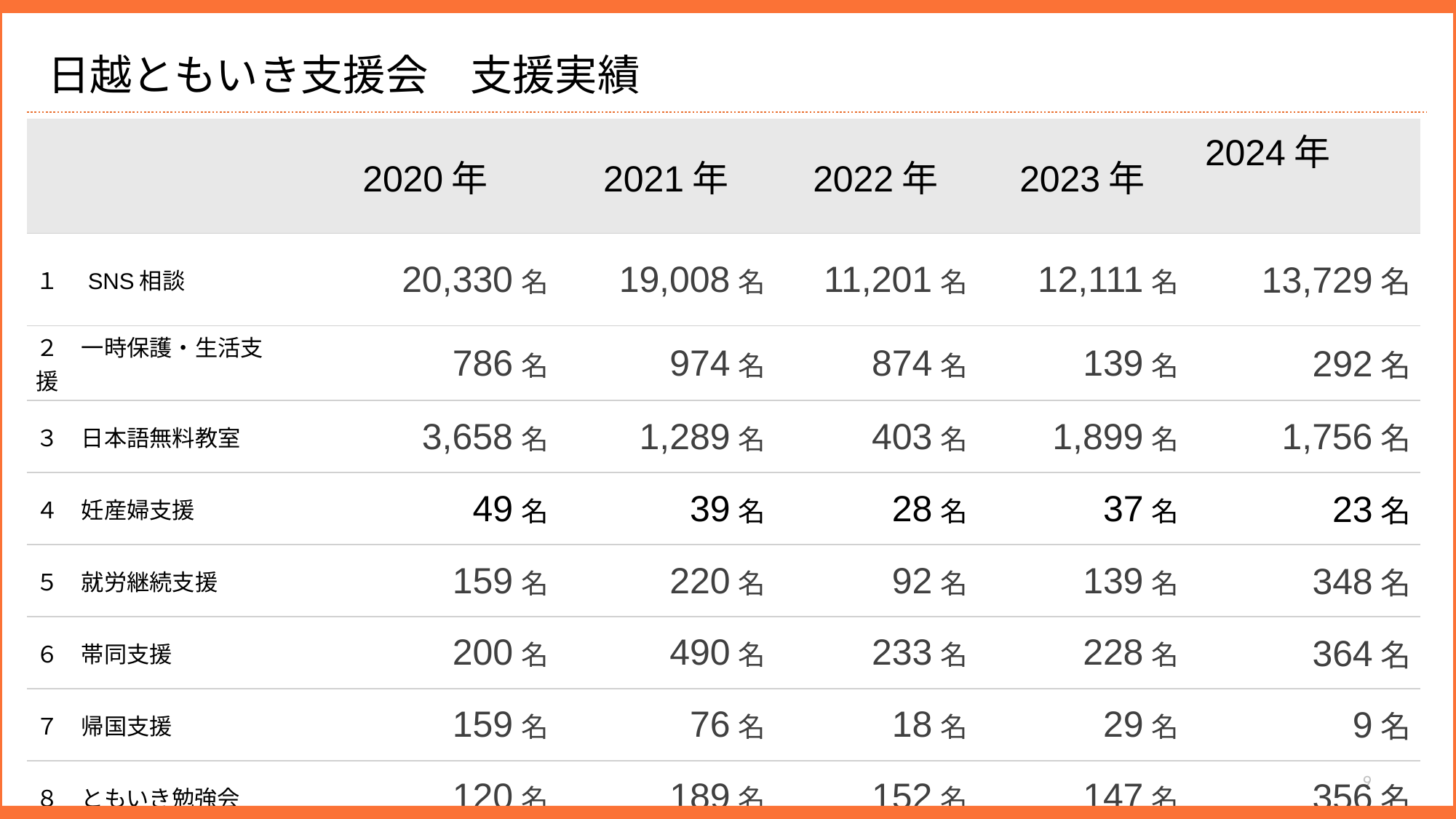

日越ともいき支援会　支援実績
|  | 2020年 | 2021年 | 2022年 | 2023年 | 2024年 |
| --- | --- | --- | --- | --- | --- |
| １　SNS相談 | 20,330名 | 19,008名 | 11,201名 | 12,111名 | 13,729名 |
| ２　一時保護・生活支援 | 786名 | 974名 | 874名 | 139名 | 292名 |
| ３　日本語無料教室 | 3,658名 | 1,289名 | 403名 | 1,899名 | 1,756名 |
| ４　妊産婦支援 | 49名 | 39名 | 28名 | 37名 | 23名 |
| ５　就労継続支援 | 159名 | 220名 | 92名 | 139名 | 348名 |
| ６　帯同支援 | 200名 | 490名 | 233名 | 228名 | 364名 |
| ７　帰国支援 | 159名 | 76名 | 18名 | 29名 | 9名 |
| ８　ともいき勉強会 | 120名 | 189名 | 152名 | 147名 | 356名 |

9